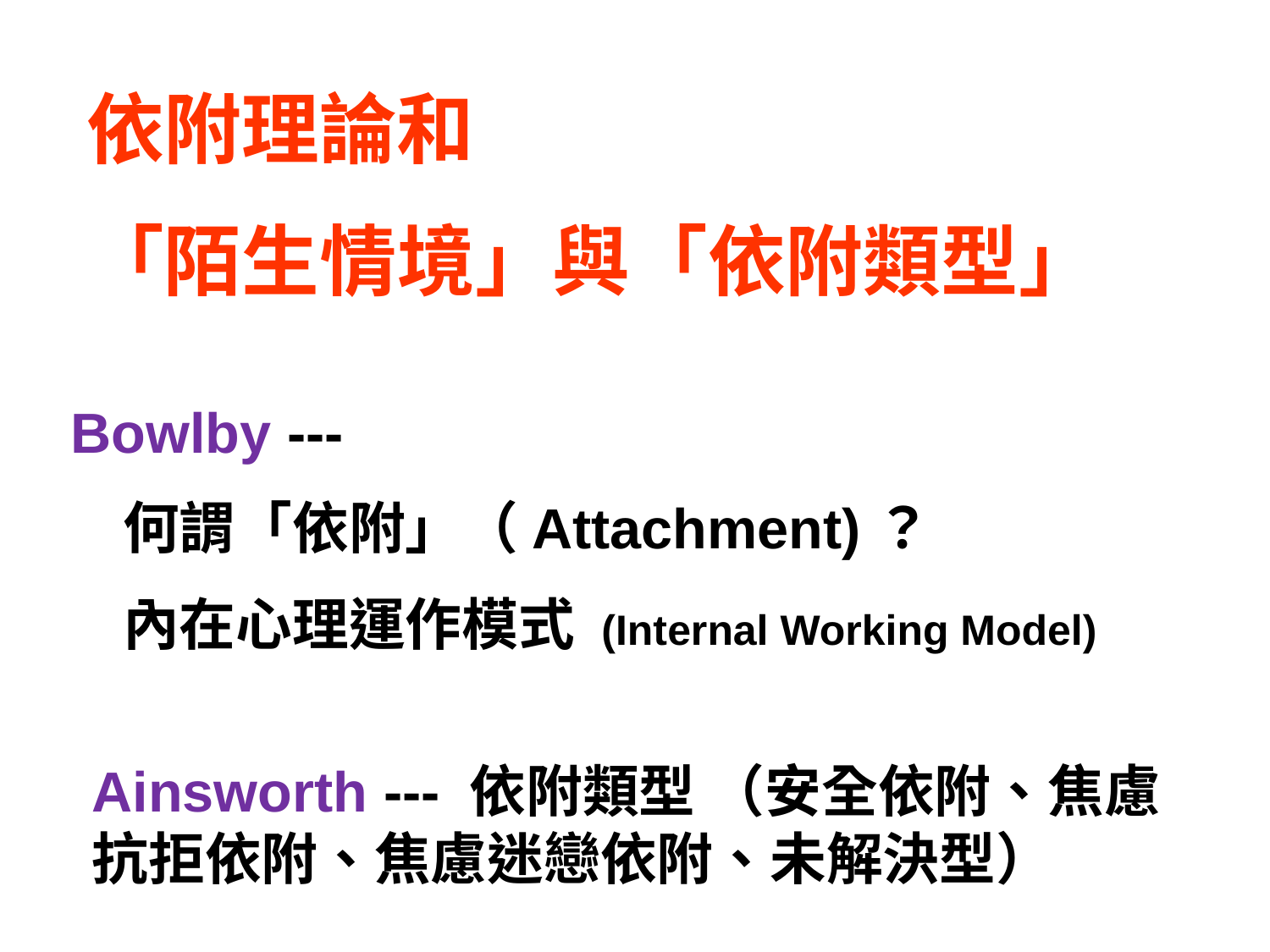

依附理論和
「陌生情境」與「依附類型」
Bowlby ---
   何謂「依附」（Attachment)？
   內在心理運作模式 (Internal Working Model)
Ainsworth --- 依附類型 （安全依附、焦慮抗拒依附、焦慮迷戀依附、未解決型）